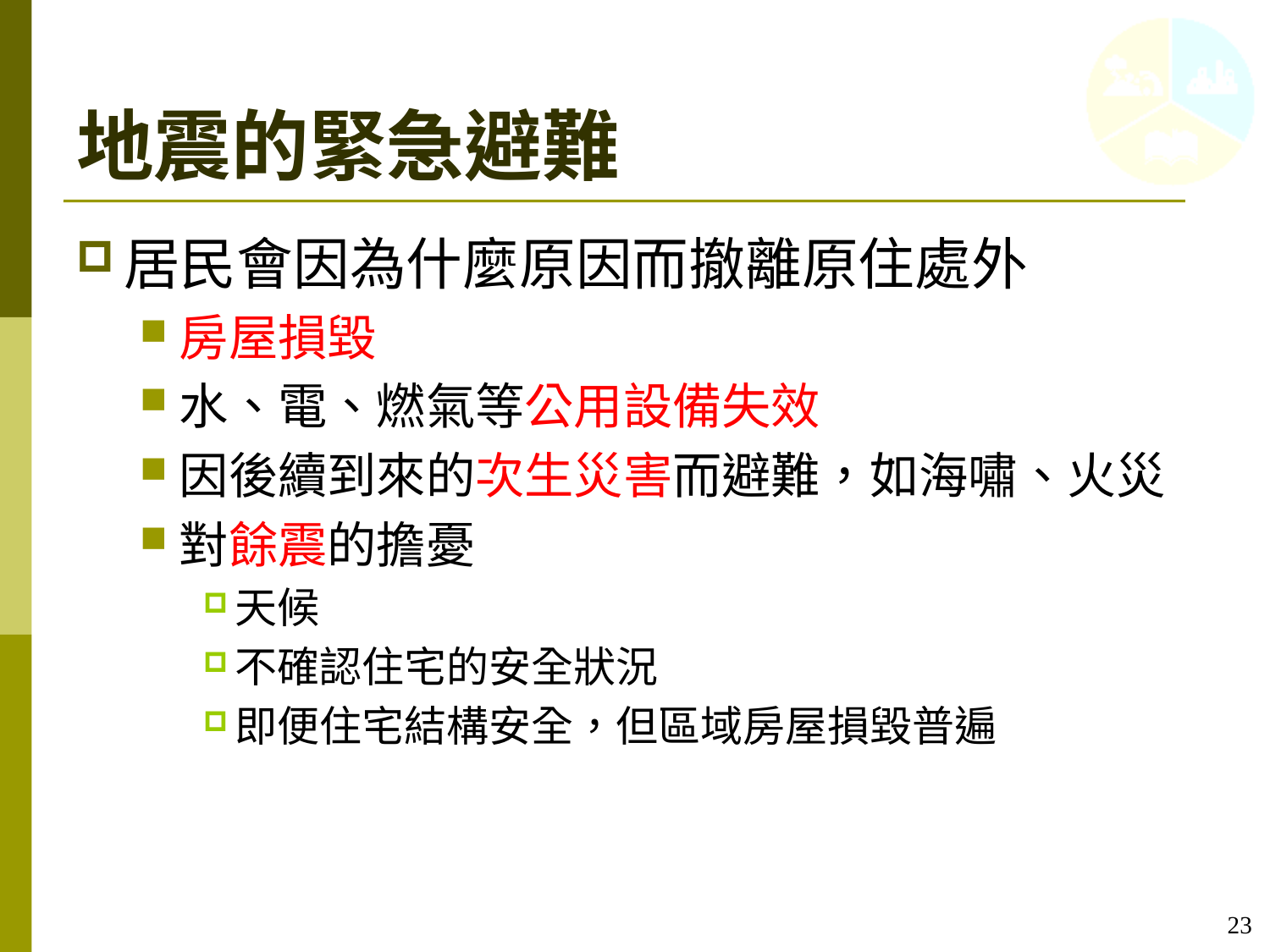

# 地震的緊急避難
居民會因為什麼原因而撤離原住處外
房屋損毀
水、電、燃氣等公用設備失效
因後續到來的次生災害而避難，如海嘯、火災
對餘震的擔憂
天候
不確認住宅的安全狀況
即便住宅結構安全，但區域房屋損毀普遍

23